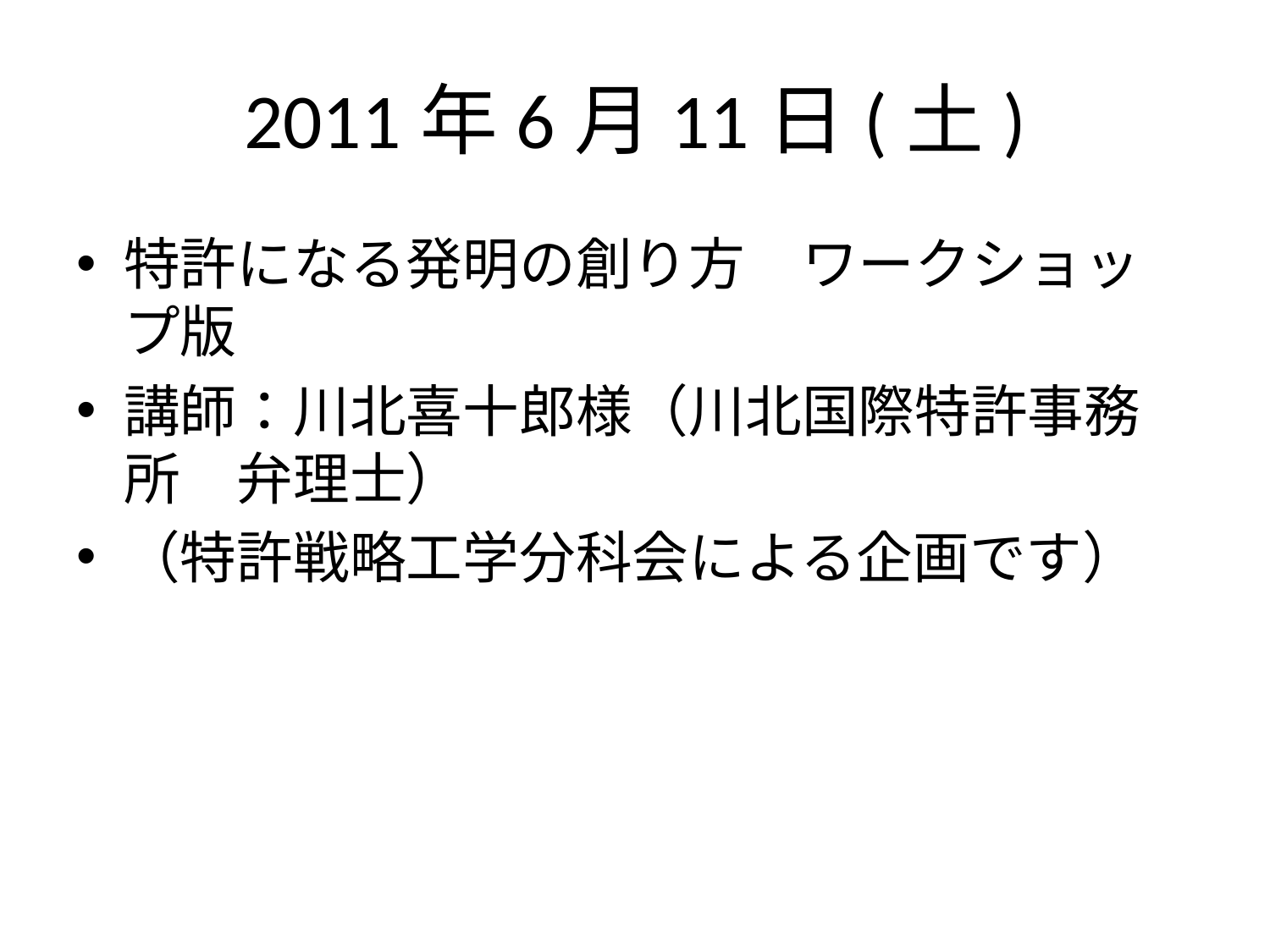

# 2011年6月11日(土)
特許になる発明の創り方　ワークショップ版
講師：川北喜十郎様（川北国際特許事務所　弁理士）
（特許戦略工学分科会による企画です）